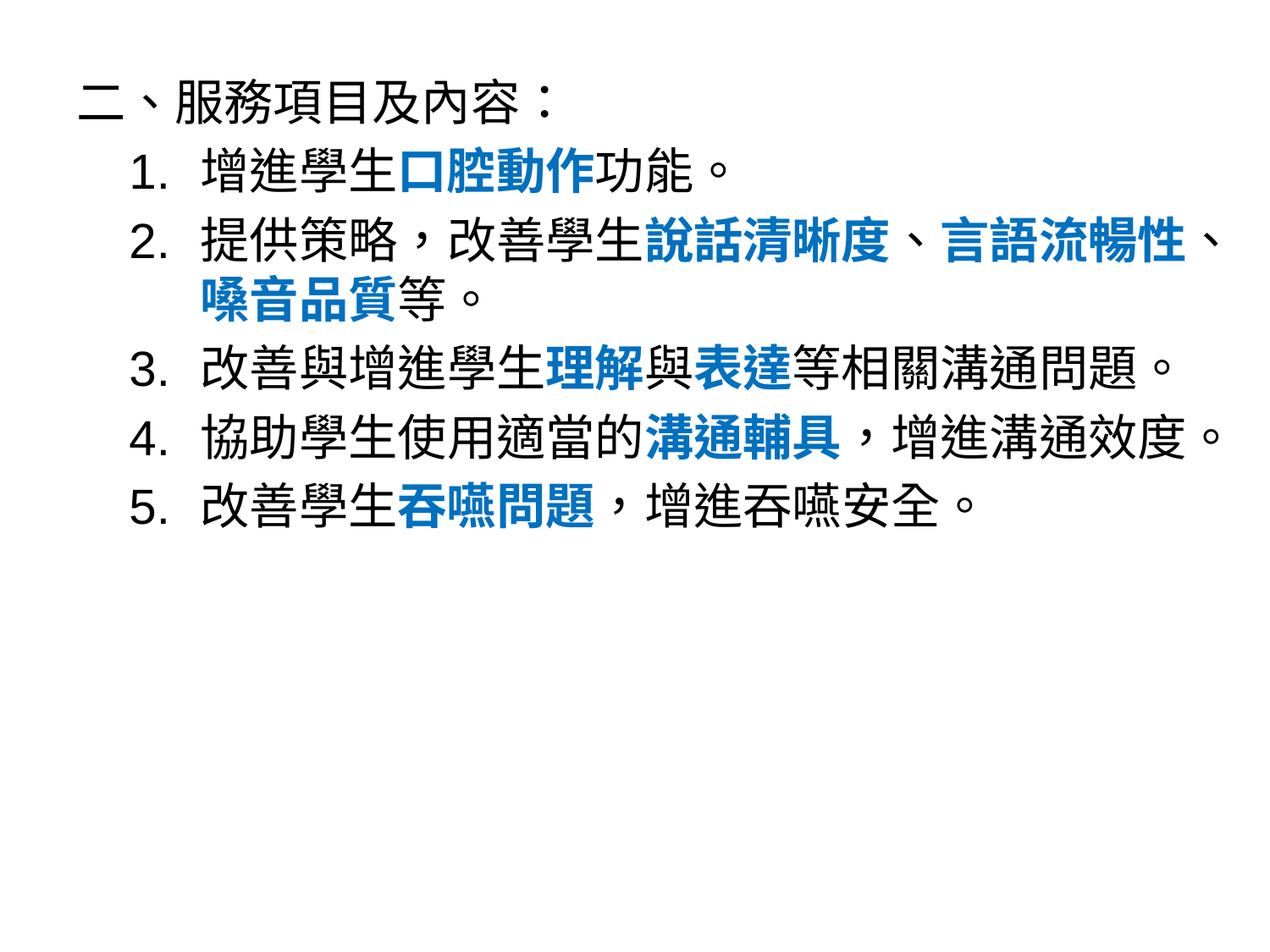

二、服務項目及內容：
增進學生口腔動作功能。
提供策略，改善學生說話清晰度、言語流暢性、嗓音品質等。
改善與增進學生理解與表達等相關溝通問題。
協助學生使用適當的溝通輔具，增進溝通效度。
改善學生吞嚥問題，增進吞嚥安全。